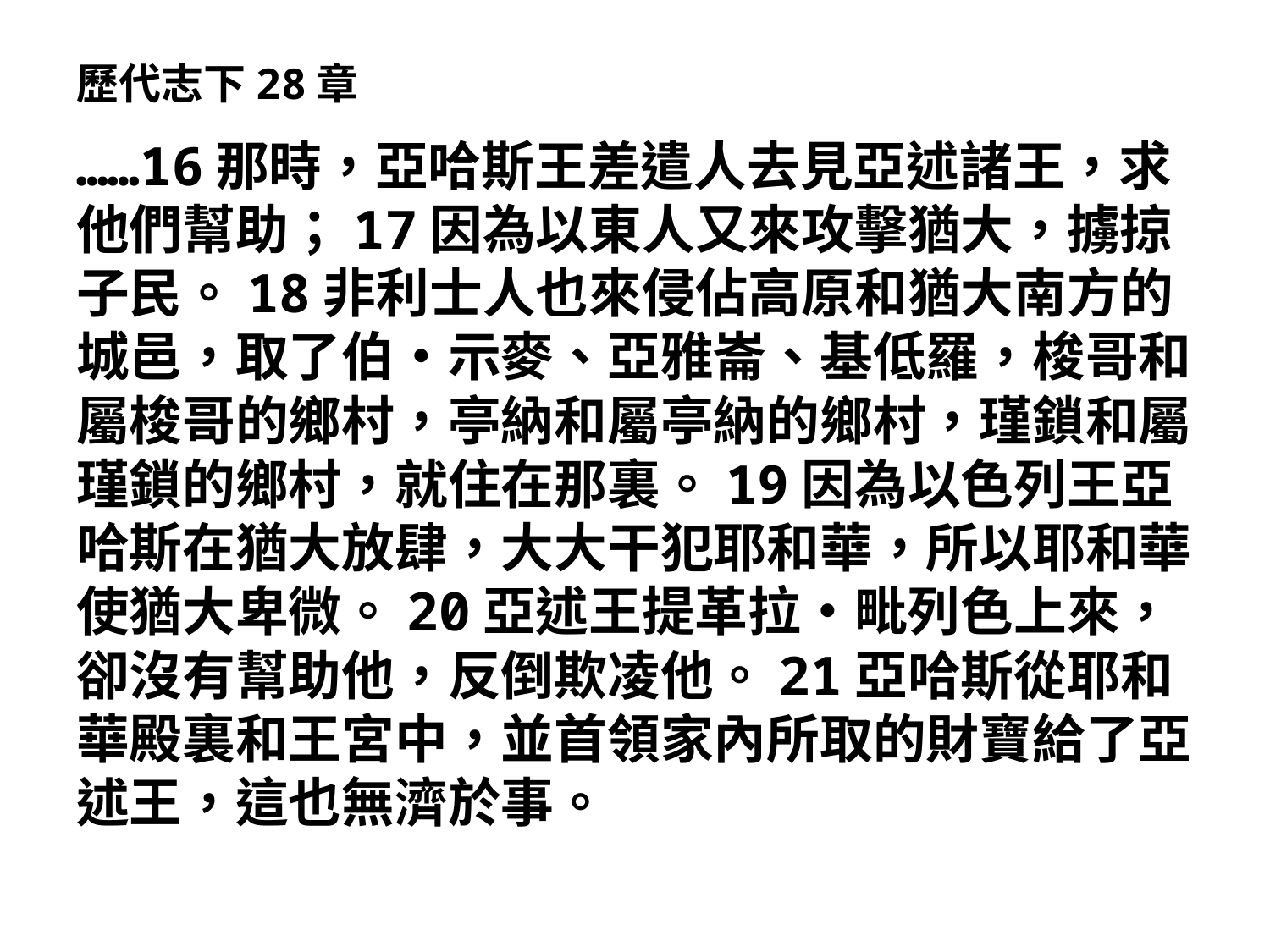

# 歷代志下28章
……16那時，亞哈斯王差遣人去見亞述諸王，求他們幫助；17因為以東人又來攻擊猶大，擄掠子民。18非利士人也來侵佔高原和猶大南方的城邑，取了伯‧示麥、亞雅崙、基低羅，梭哥和屬梭哥的鄉村，亭納和屬亭納的鄉村，瑾鎖和屬瑾鎖的鄉村，就住在那裏。19因為以色列王亞哈斯在猶大放肆，大大干犯耶和華，所以耶和華使猶大卑微。20亞述王提革拉‧毗列色上來，卻沒有幫助他，反倒欺凌他。21亞哈斯從耶和華殿裏和王宮中，並首領家內所取的財寶給了亞述王，這也無濟於事。